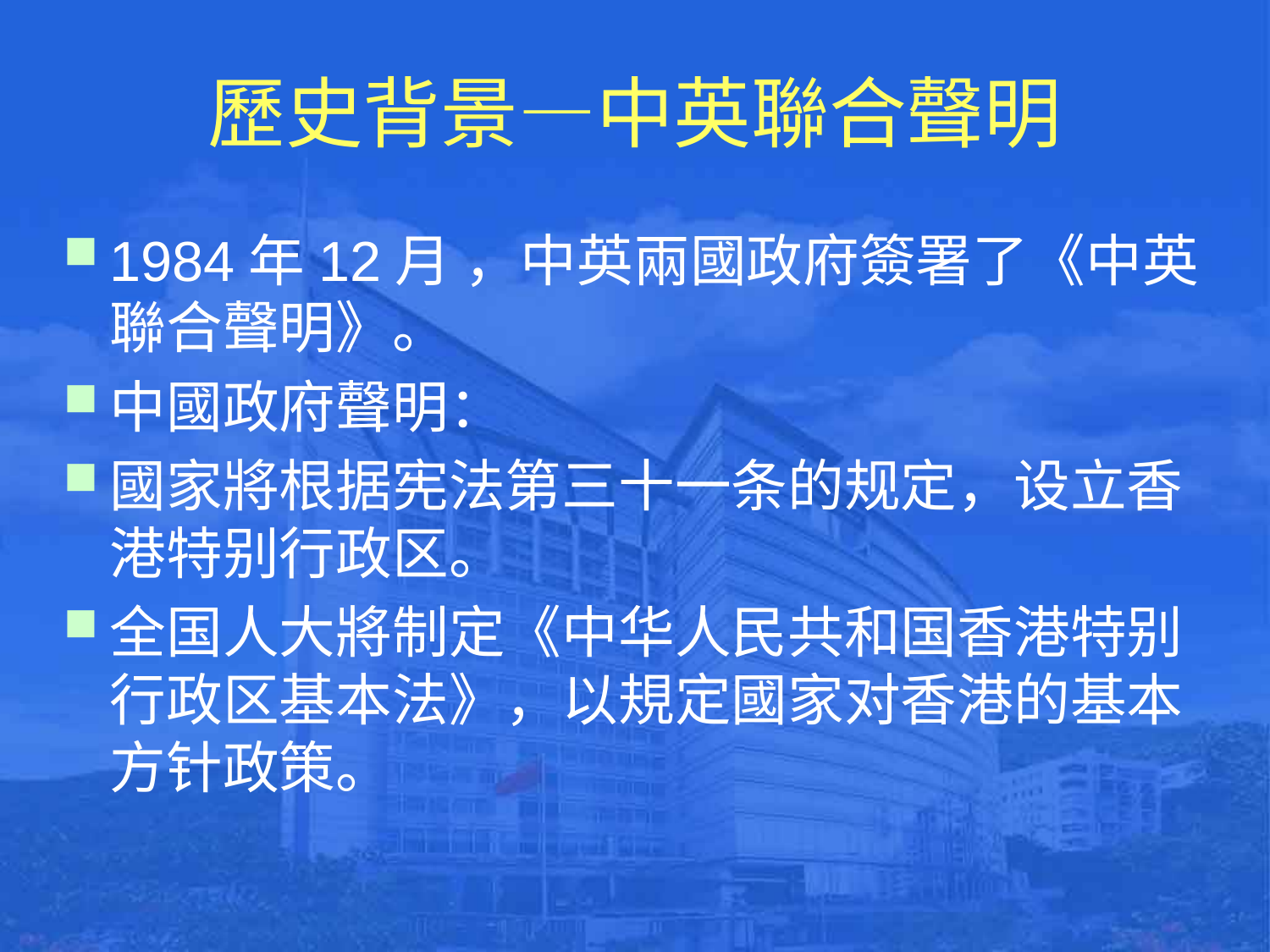

# 歷史背景—中英聯合聲明
1984年12月 ，中英兩國政府簽署了《中英聯合聲明》。
中國政府聲明：
國家將根据宪法第三十一条的规定，设立香港特别行政区。
全国人大將制定《中华人民共和国香港特别行政区基本法》，以規定國家对香港的基本方针政策。